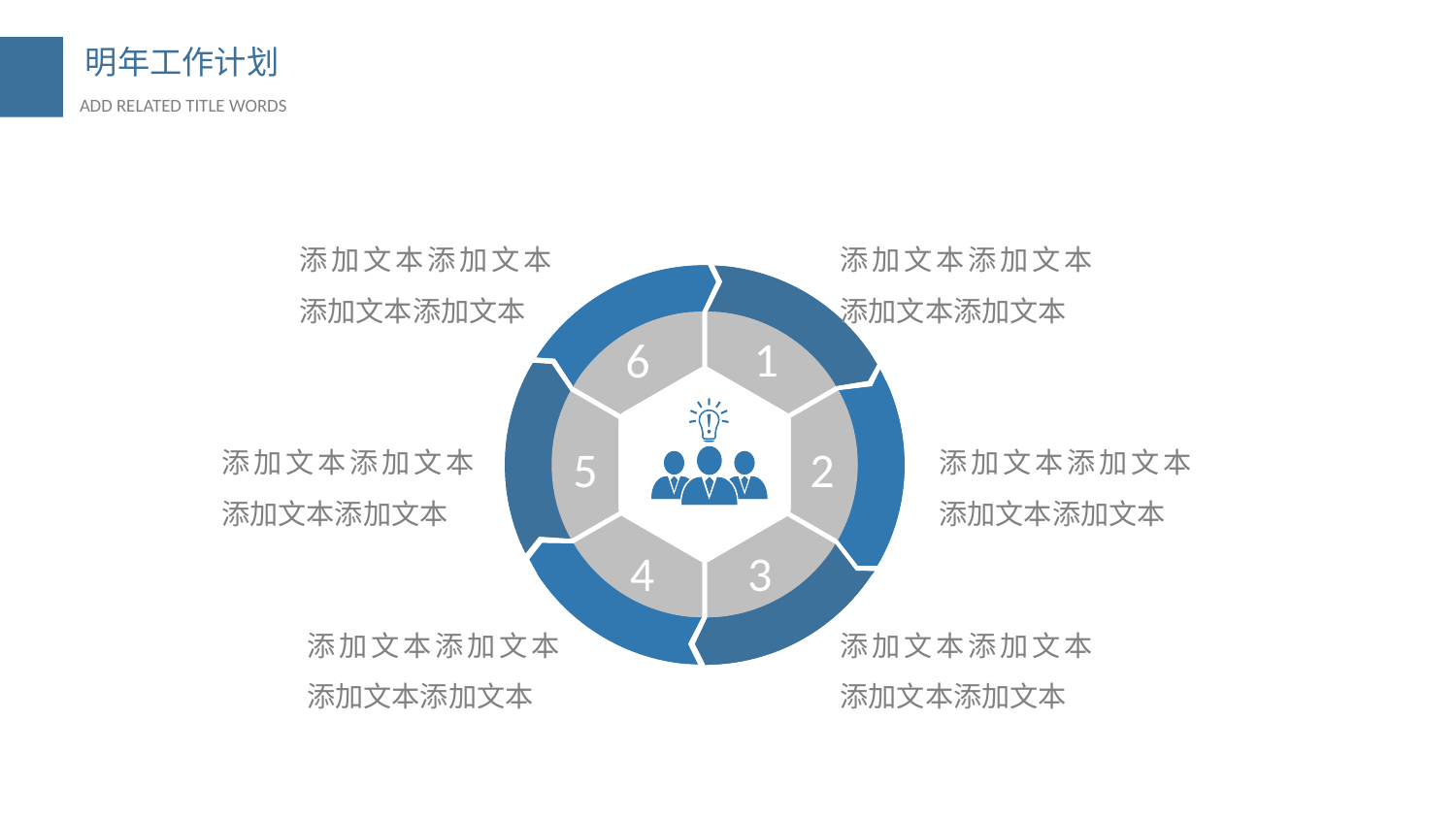

01
添加文本添加文本添加文本添加文本
添加文本添加文本添加文本添加文本

1
6

添加文本添加文本添加文本添加文本
添加文本添加文本添加文本添加文本
5
2
4
3
添加文本添加文本添加文本添加文本
添加文本添加文本添加文本添加文本